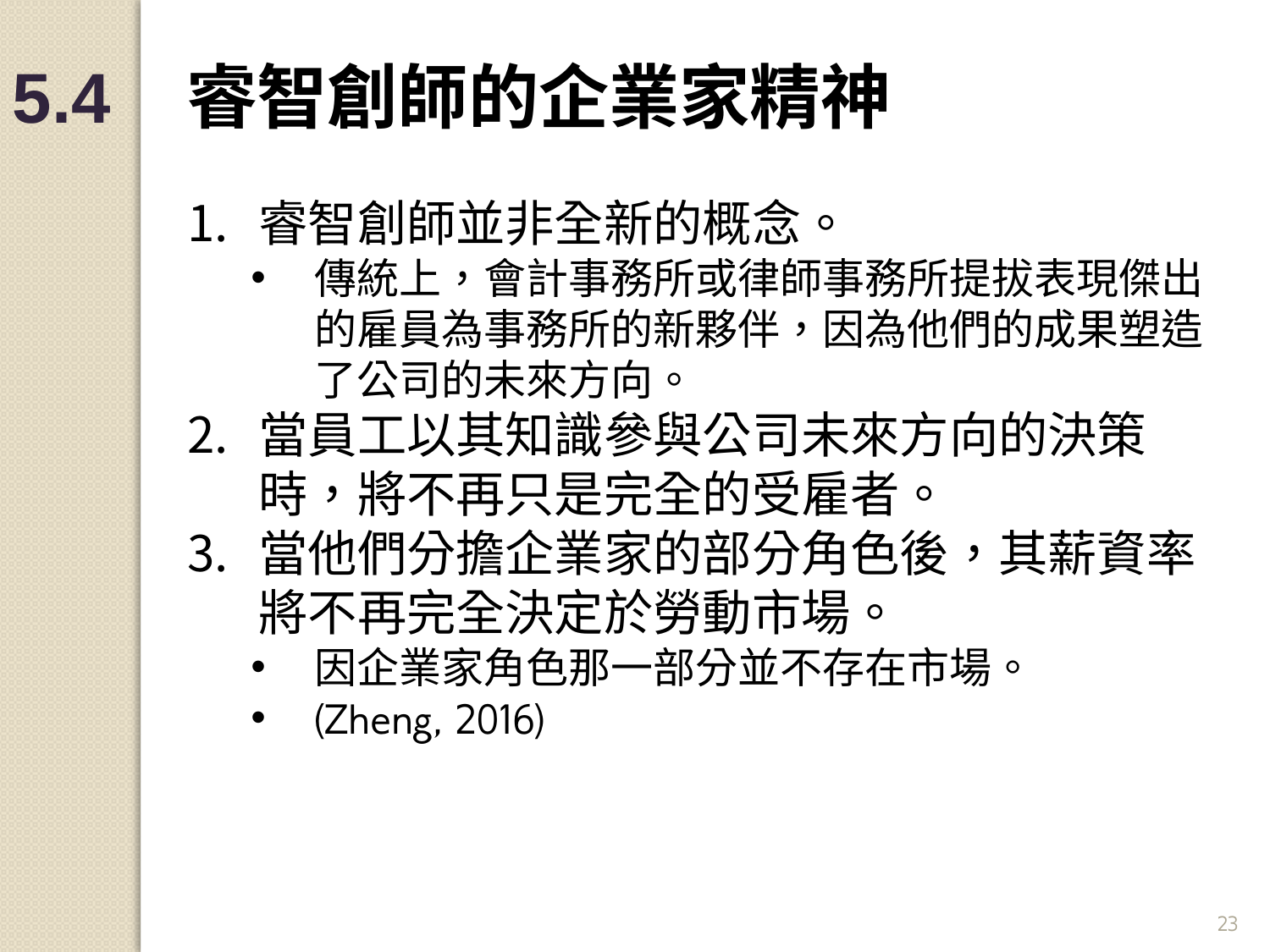

5.4   睿智創師的企業家精神
睿智創師並非全新的概念。
傳統上，會計事務所或律師事務所提拔表現傑出的雇員為事務所的新夥伴，因為他們的成果塑造了公司的未來方向。
當員工以其知識參與公司未來方向的決策時，將不再只是完全的受雇者。
當他們分擔企業家的部分角色後，其薪資率將不再完全決定於勞動市場。
因企業家角色那一部分並不存在市場。
(Zheng, 2016)
23